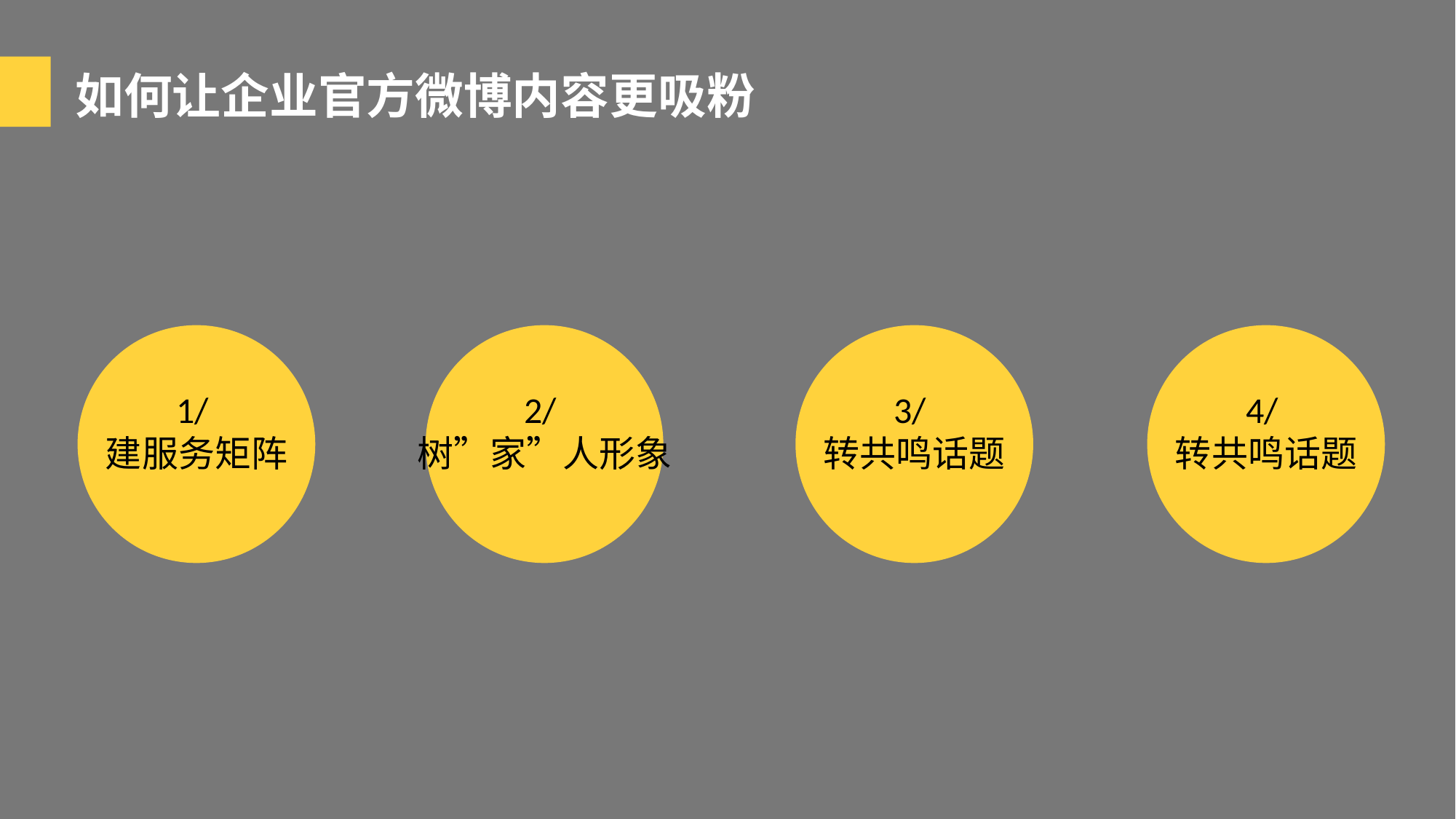

如何让企业官方微博内容更吸粉

1/
建服务矩阵
2/
树”家”人形象
3/
转共鸣话题
4/
转共鸣话题